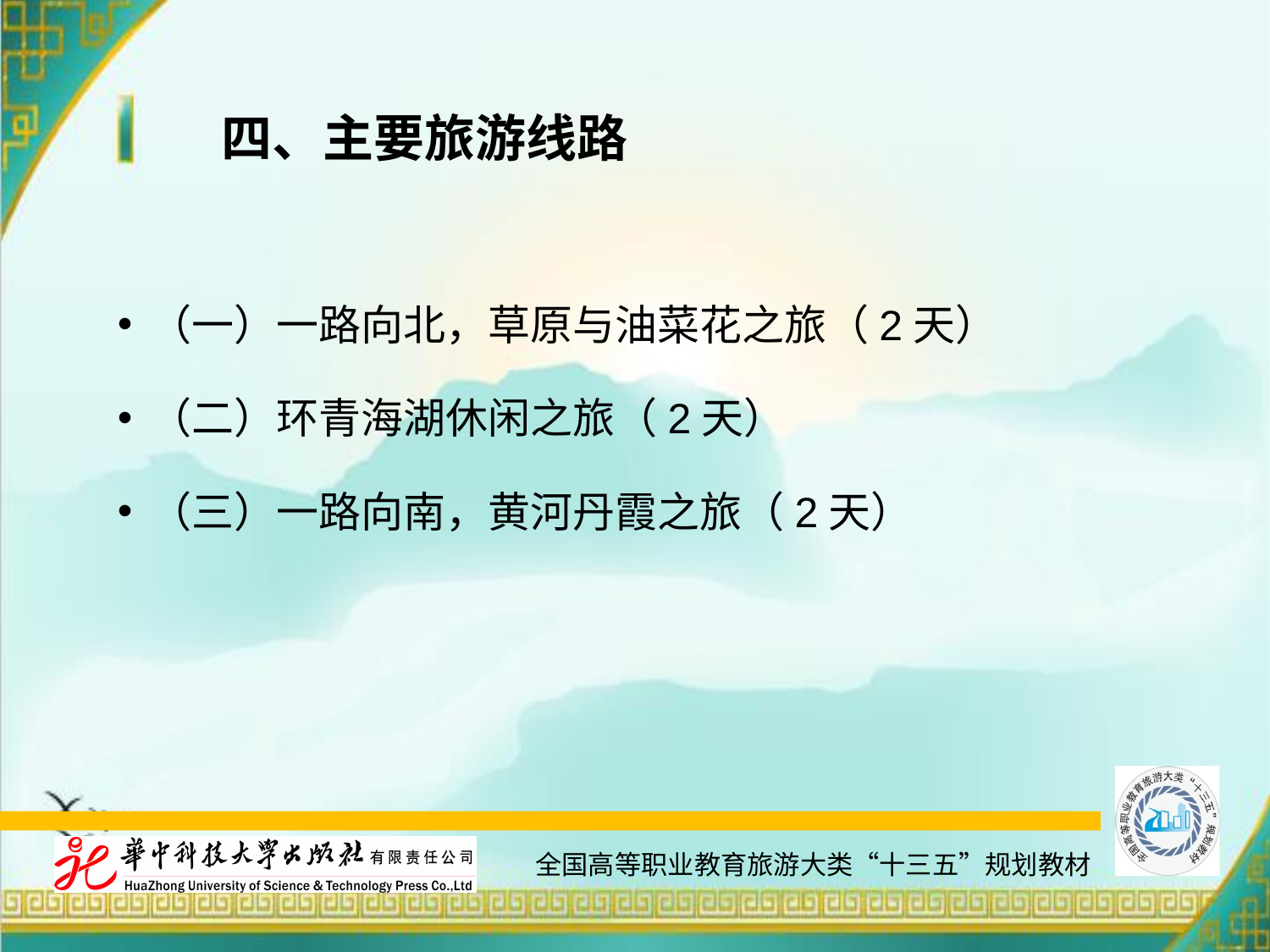

# 四、主要旅游线路
（一）一路向北，草原与油菜花之旅（2天）
（二）环青海湖休闲之旅（2天）
（三）一路向南，黄河丹霞之旅（2天）